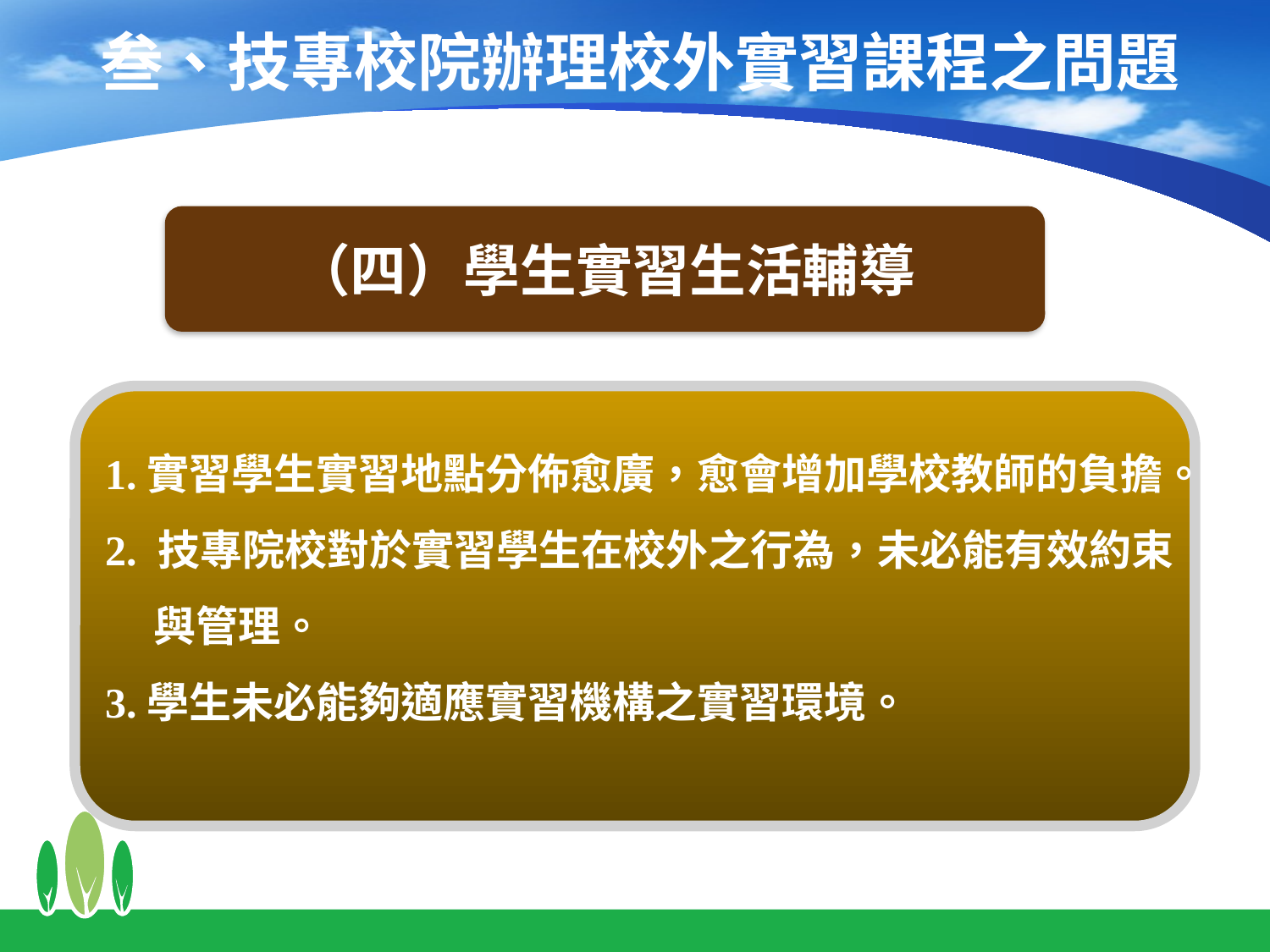

# 叁、技專校院辦理校外實習課程之問題
（四）學生實習生活輔導
1.實習學生實習地點分佈愈廣，愈會增加學校教師的負擔。
2. 技專院校對於實習學生在校外之行為，未必能有效約束
    與管理。
3.學生未必能夠適應實習機構之實習環境。